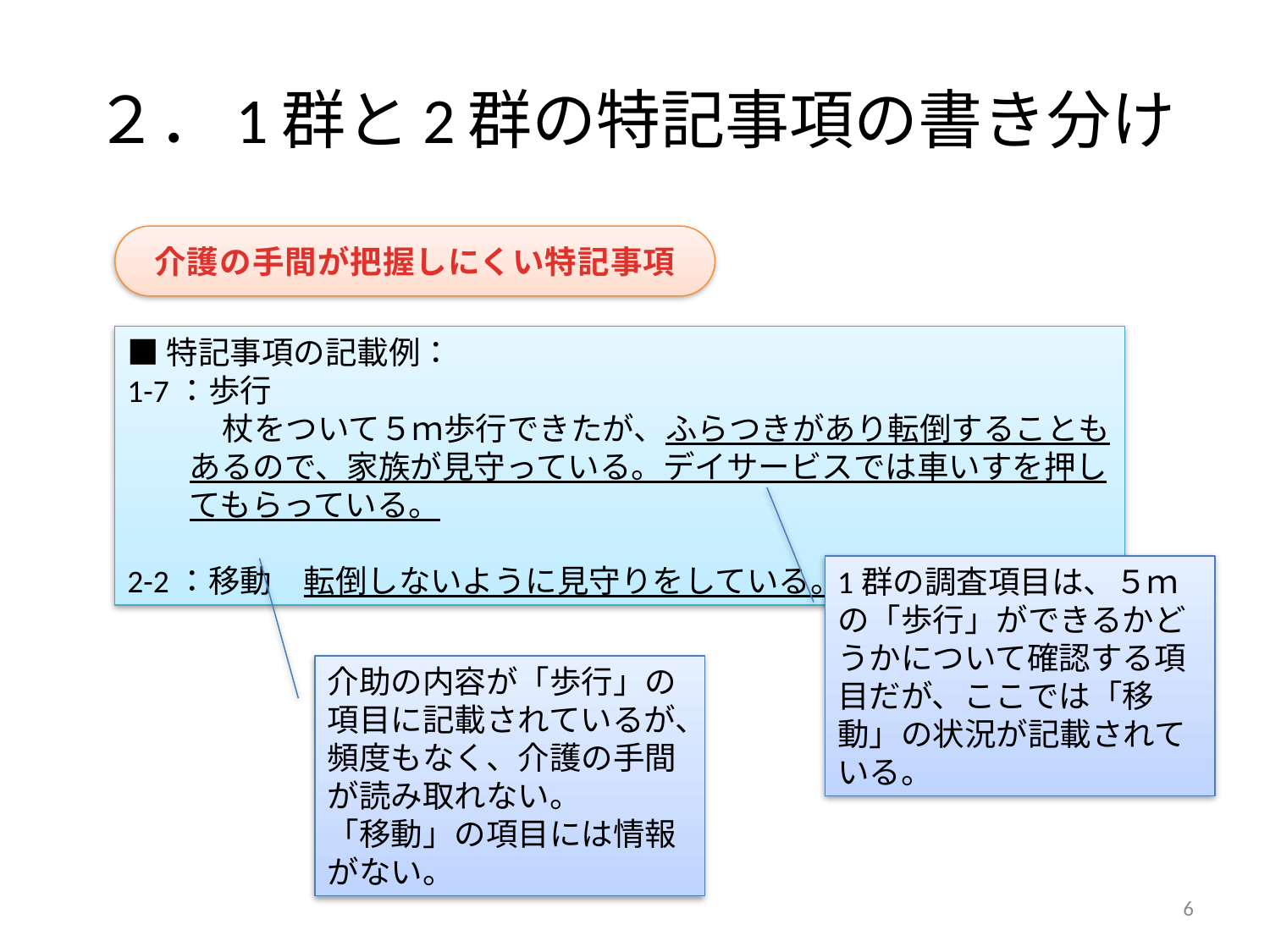

# ２．1群と2群の特記事項の書き分け

介護の手間が把握しにくい特記事項
■特記事項の記載例：
1-7：歩行
　　　杖をついて５ｍ歩行できたが、ふらつきがあり転倒することもあるので、家族が見守っている。デイサービスでは車いすを押してもらっている。

2-2：移動　転倒しないように見守りをしている。
1群の調査項目は、５ｍの「歩行」ができるかどうかについて確認する項目だが、ここでは「移動」の状況が記載されている。
介助の内容が「歩行」の項目に記載されているが、頻度もなく、介護の手間が読み取れない。
「移動」の項目には情報がない。
6